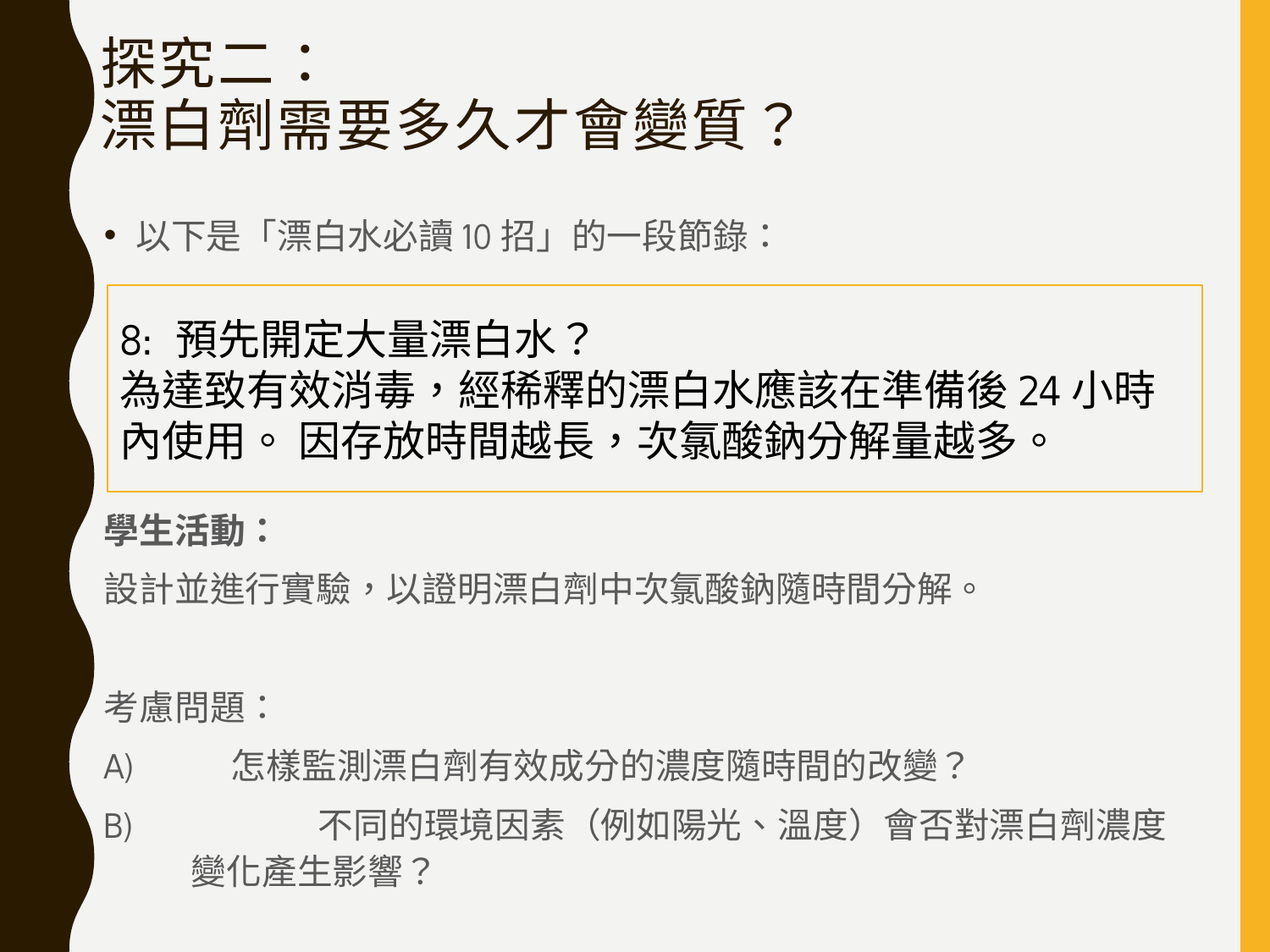

# 探究二： 漂白劑需要多久才會變質？
以下是「漂白水必讀10招」的一段節錄：

學生活動：
設計並進行實驗，以證明漂白劑中次氯酸鈉隨時間分解。

考慮問題：
A)	怎樣監測漂白劑有效成分的濃度隨時間的改變？
B)		不同的環境因素（例如陽光、溫度）會否對漂白劑濃度變化產生影響？
8: 預先開定大量漂白水？
為達致有效消毒，經稀釋的漂白水應該在準備後24小時內使用。 因存放時間越長，次氯酸鈉分解量越多。